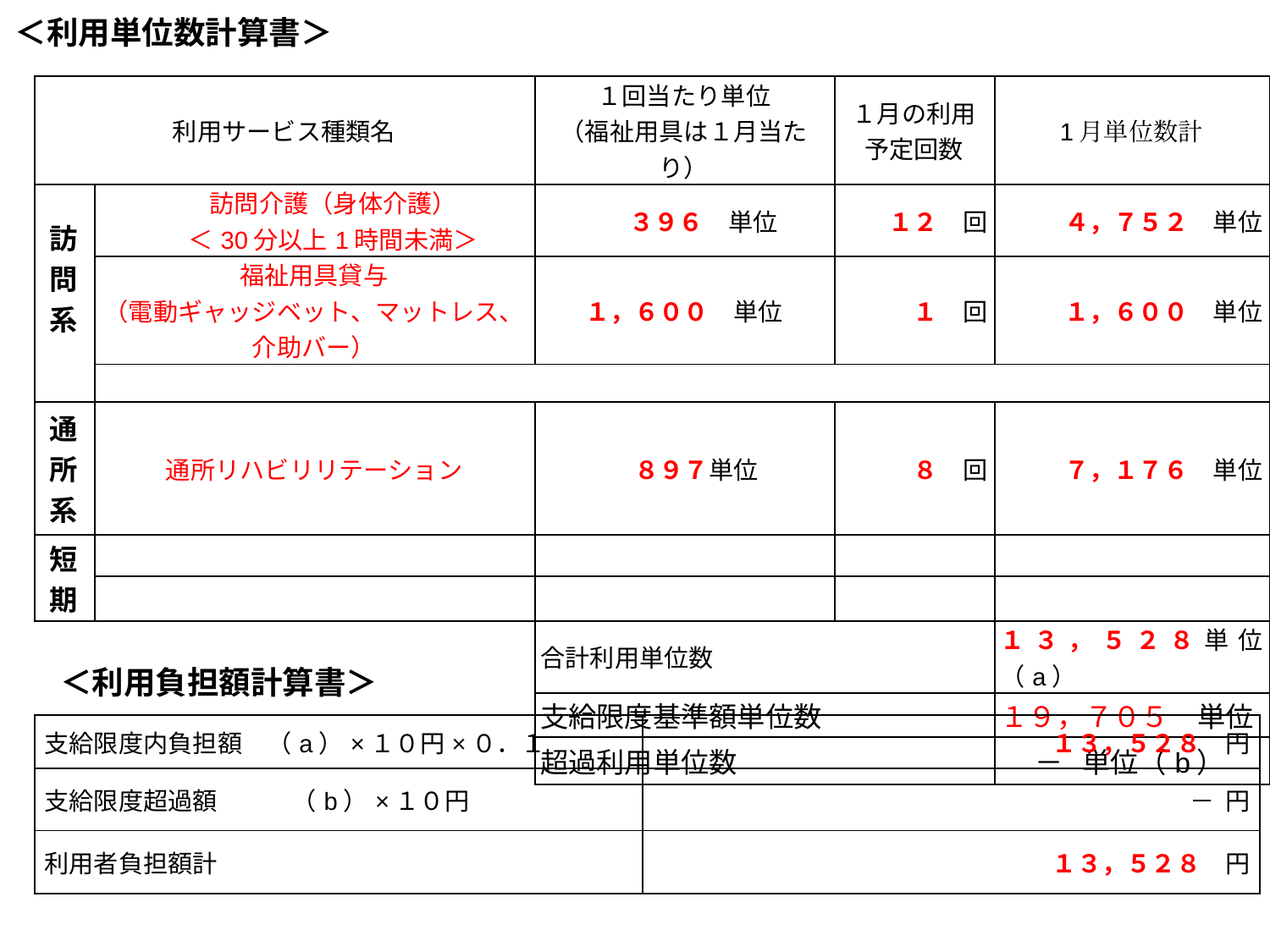

＜利用単位数計算書＞
| 利用サービス種類名 |  | １回当たり単位 （福祉用具は１月当たり） | １月の利用 予定回数 | 1月単位数計 |
| --- | --- | --- | --- | --- |
| 訪 問 系 | 訪問介護（身体介護） ＜30分以上1時間未満＞ | ３９６　単位 | １２　回 | ４，７５２　単位 |
|  | 福祉用具貸与 （電動ギャッジベット、マットレス、介助バー） | １，６００　単位 | １　回 | １，６００　単位 |
|  |  |  |  |  |
| 通所系 | 通所リハビリリテーション | ８９７単位 | ８　回 | ７，１７６　単位 |
| 短期 |  |  |  |  |
|  |  |  |  |  |
|  |  | 合計利用単位数 |  | １３，５２８単位（a） |
|  |  | 支給限度基準額単位数 |  | １９，７０５　単位 |
|  |  | 超過利用単位数 |  | － 単位（b） |
＜利用負担額計算書＞
| 支給限度内負担額　（a）×１０円×０．１ | １３，５２８　円 |
| --- | --- |
| 支給限度超過額　　　（b）×１０円 | － 円 |
| 利用者負担額計 | １３，５２８　円 |